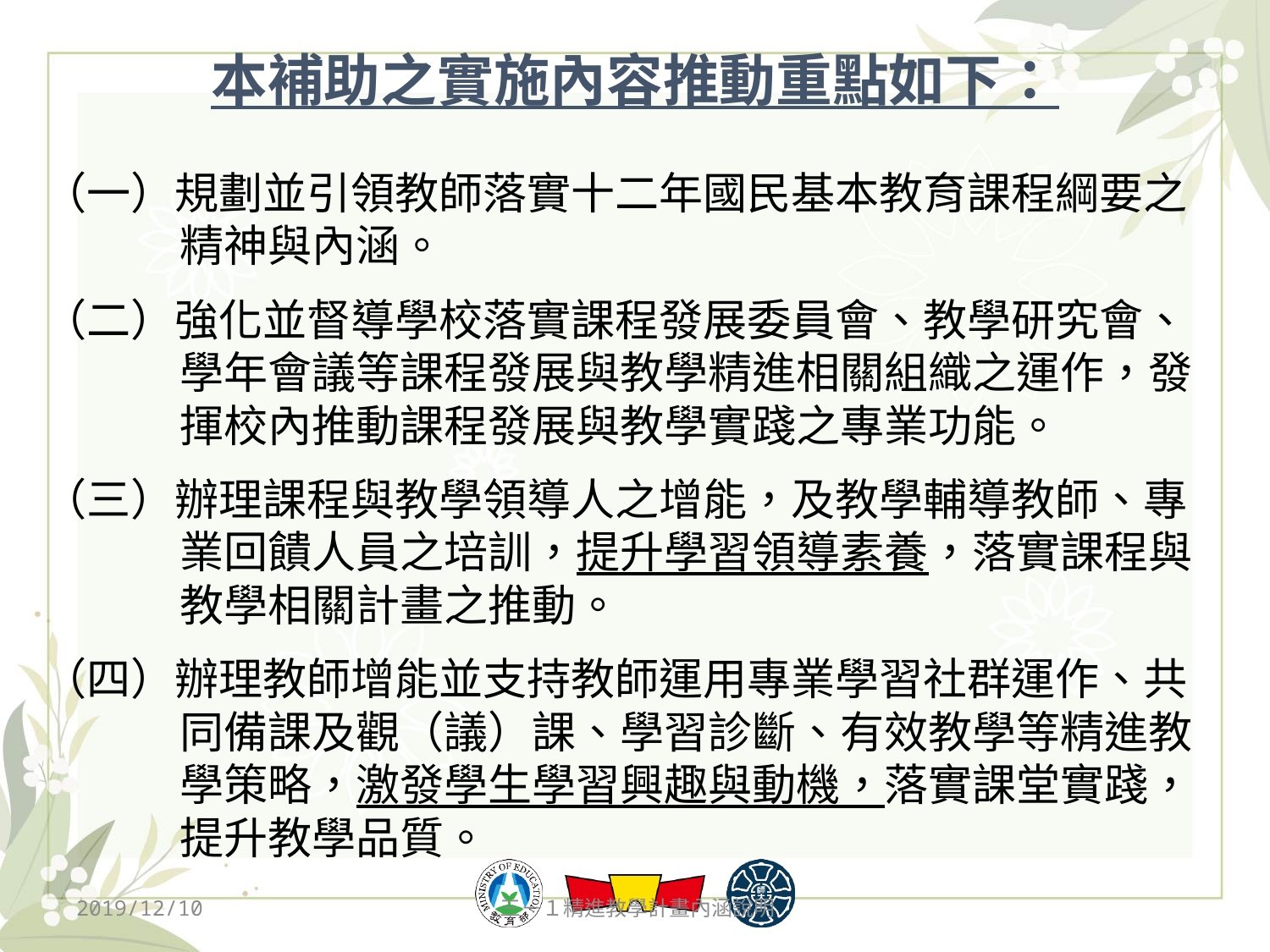

# 本補助之實施內容推動重點如下：
（一）規劃並引領教師落實十二年國民基本教育課程綱要之精神與內涵。
（二）強化並督導學校落實課程發展委員會、教學研究會、學年會議等課程發展與教學精進相關組織之運作，發揮校內推動課程發展與教學實踐之專業功能。
（三）辦理課程與教學領導人之增能，及教學輔導教師、專業回饋人員之培訓，提升學習領導素養，落實課程與教學相關計畫之推動。
（四）辦理教師增能並支持教師運用專業學習社群運作、共同備課及觀（議）課、學習診斷、有效教學等精進教學策略，激發學生學習興趣與動機，落實課堂實踐，提升教學品質。

2019/12/10
三－１精進教學計畫內涵說明